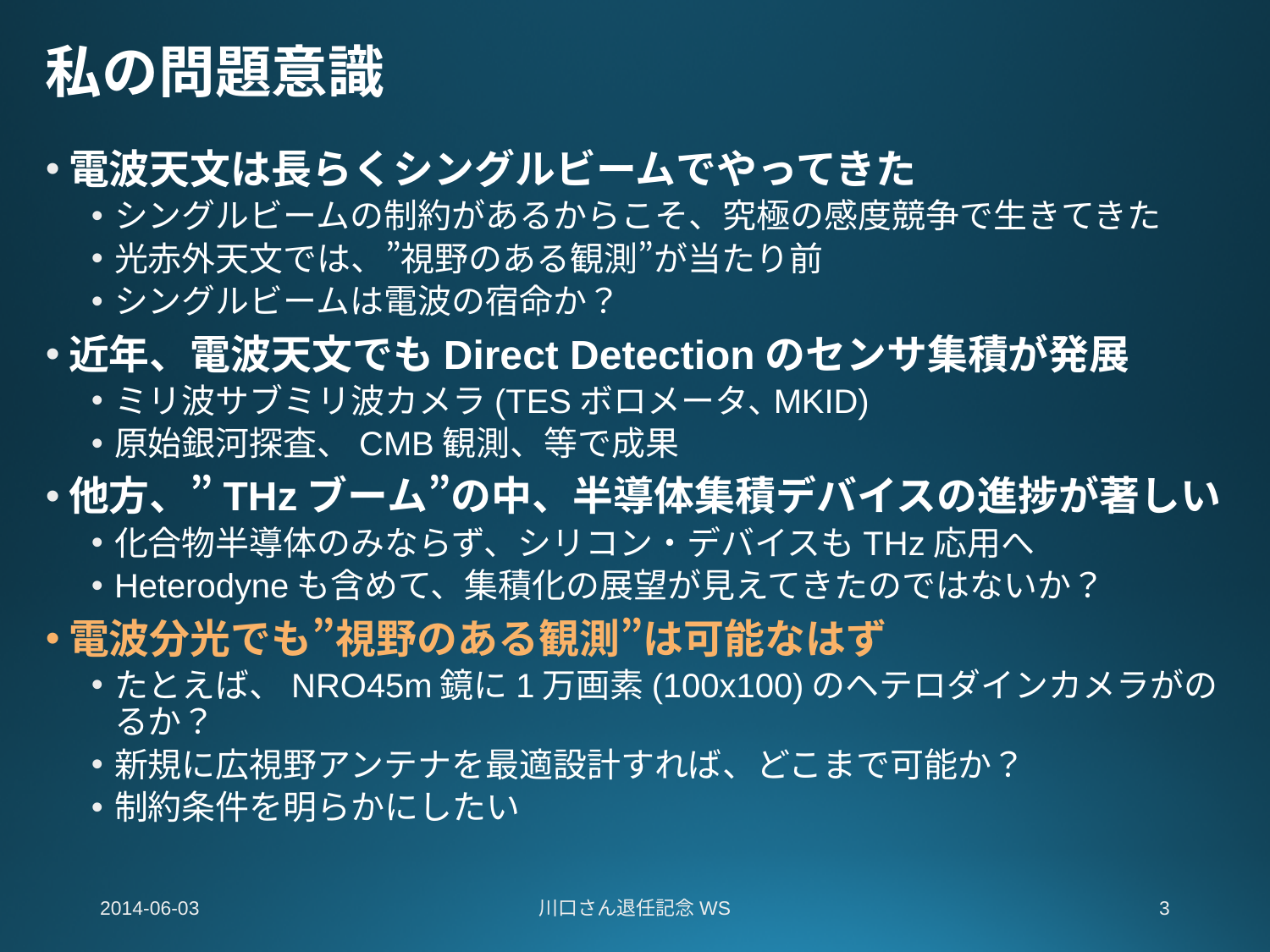

# 私の問題意識
電波天文は長らくシングルビームでやってきた
シングルビームの制約があるからこそ、究極の感度競争で生きてきた
光赤外天文では、”視野のある観測”が当たり前
シングルビームは電波の宿命か？
近年、電波天文でもDirect Detectionのセンサ集積が発展
ミリ波サブミリ波カメラ(TESボロメータ､MKID)
原始銀河探査、CMB観測、等で成果
他方、”THzブーム”の中、半導体集積デバイスの進捗が著しい
化合物半導体のみならず、シリコン・デバイスもTHz応用へ
Heterodyneも含めて、集積化の展望が見えてきたのではないか？
電波分光でも”視野のある観測”は可能なはず
たとえば、NRO45m鏡に1万画素(100x100)のヘテロダインカメラがのるか？
新規に広視野アンテナを最適設計すれば、どこまで可能か？
制約条件を明らかにしたい

2014-06-03
川口さん退任記念WS
3